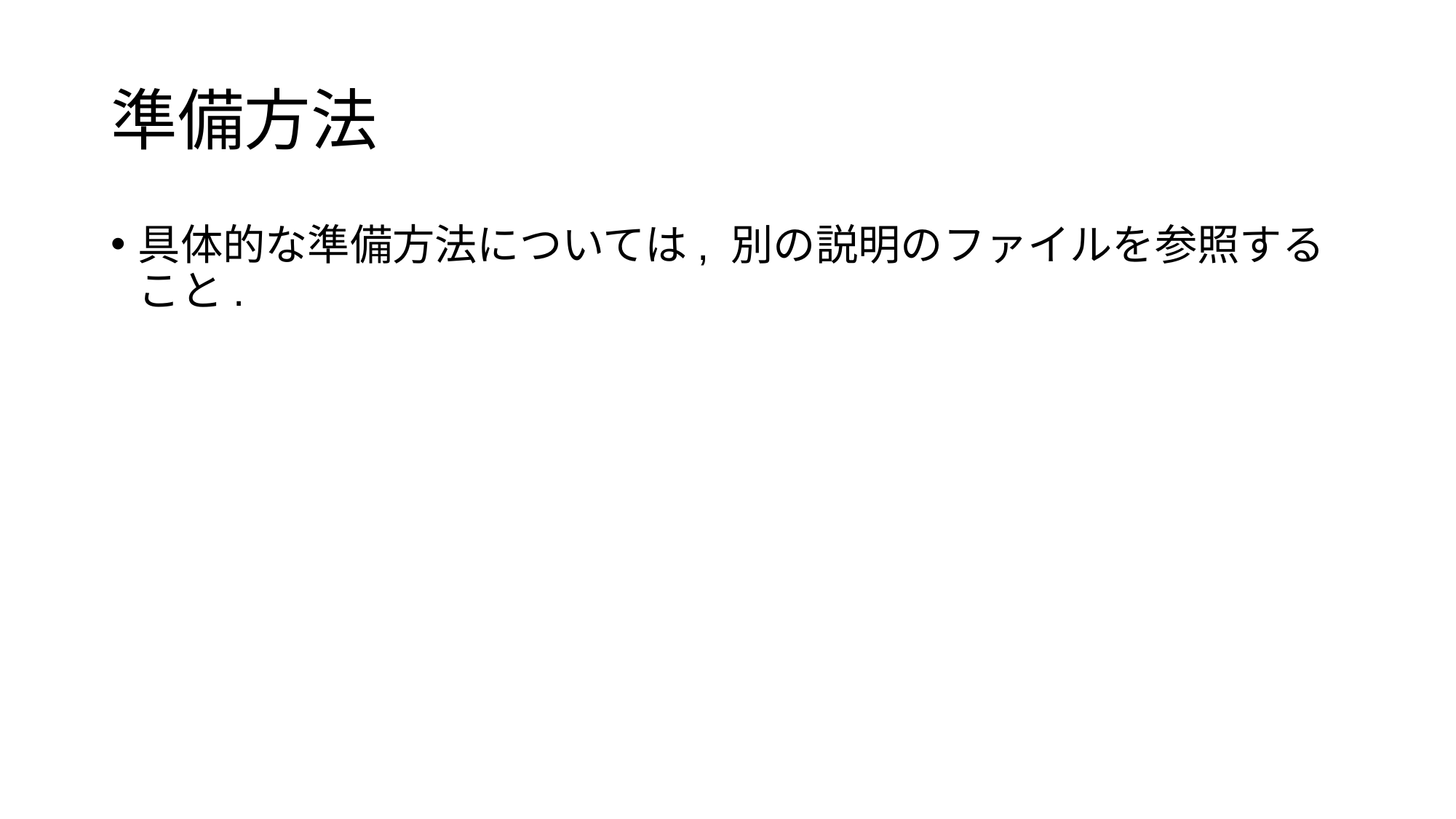

# 準備方法
具体的な準備方法については, 別の説明のファイルを参照すること.